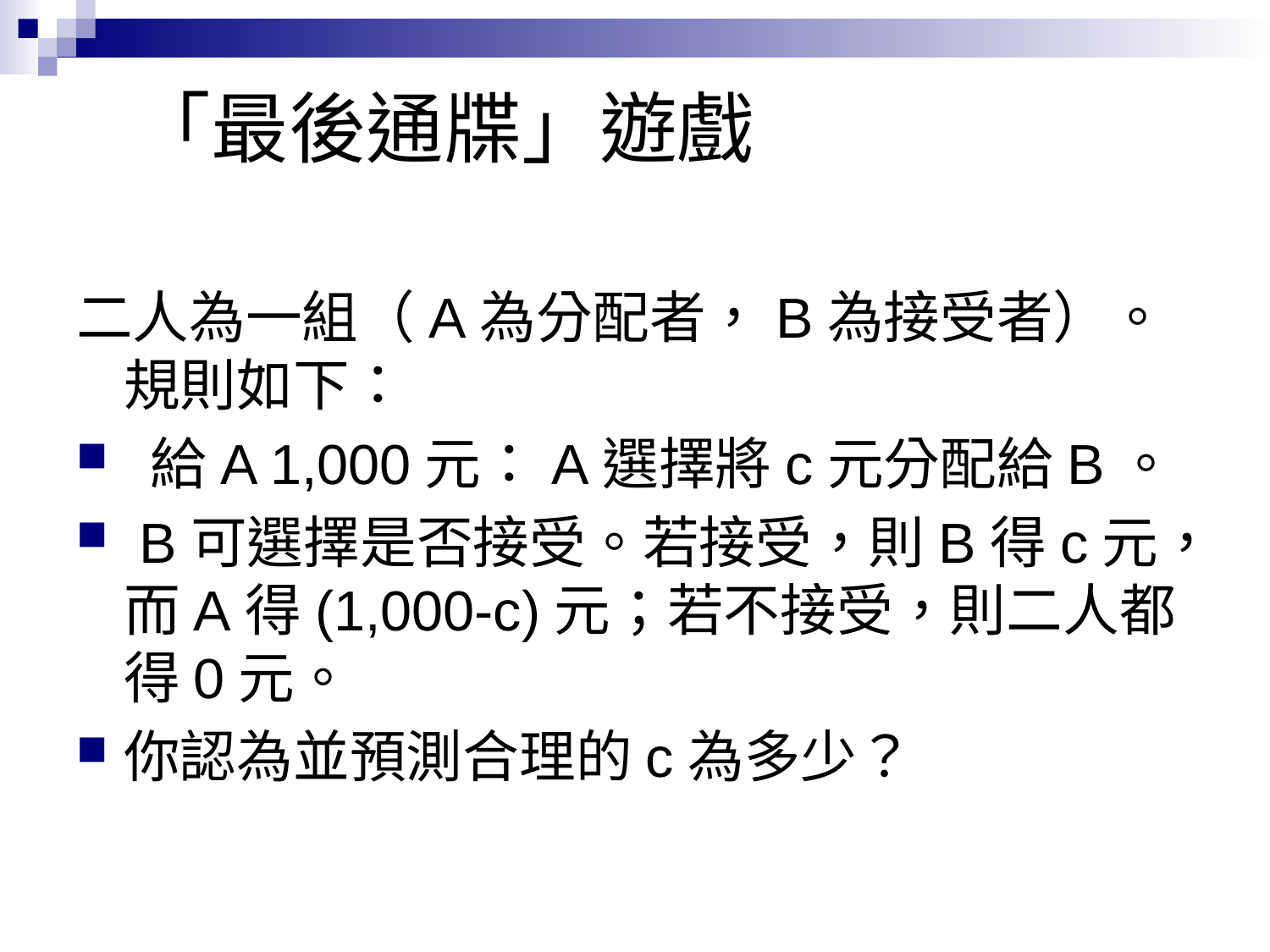

# 「最後通牒」遊戲
二人為一組（A為分配者，B為接受者）。規則如下：
 給A 1,000元：A選擇將c元分配給B。
 B可選擇是否接受。若接受，則B得c元，而A得(1,000-c)元；若不接受，則二人都得0元。
你認為並預測合理的c為多少？